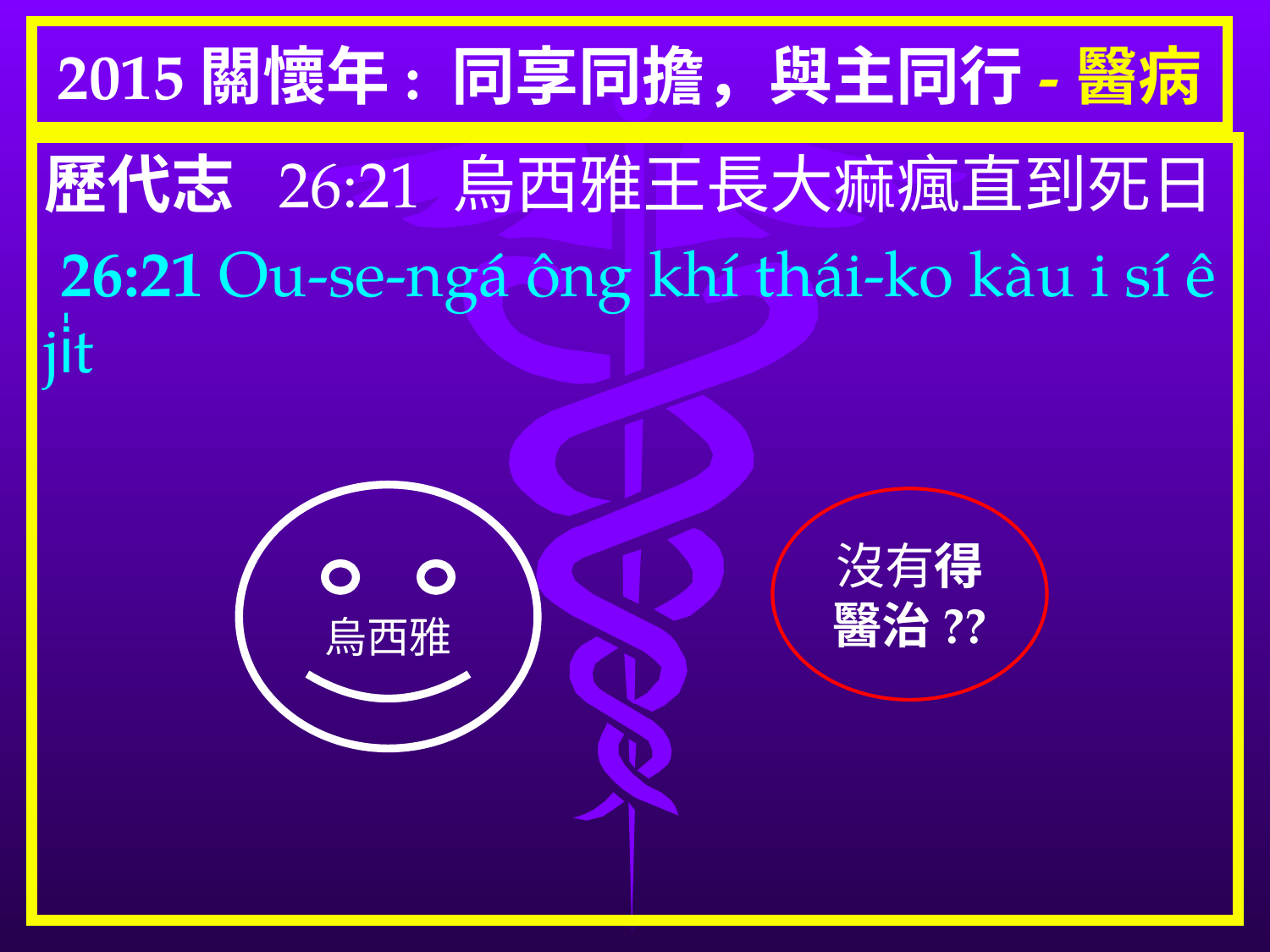

# 2015關懷年: 同享同擔，與主同行-醫病
歷代志  26:21 烏西雅王長大痲瘋直到死日
 26:21 Ou-se-ngá ông khí thái-ko kàu i sí ê ji̍t

烏西雅

沒有得
醫治??